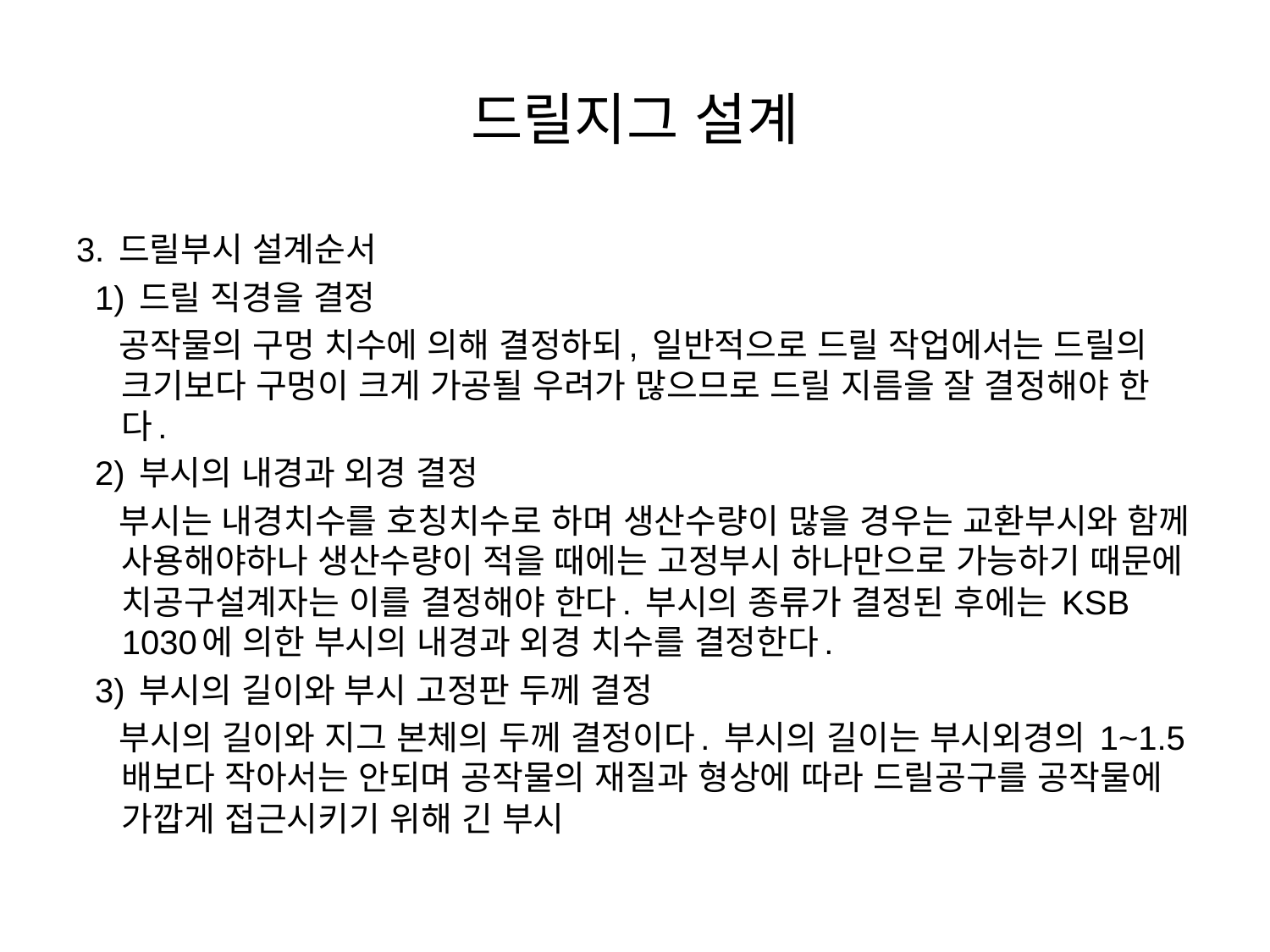

# 드릴지그 설계
3. 드릴부시 설계순서
  1) 드릴 직경을 결정
    공작물의 구멍 치수에 의해 결정하되, 일반적으로 드릴 작업에서는 드릴의 크기보다 구멍이 크게 가공될 우려가 많으므로 드릴 지름을 잘 결정해야 한다.
  2) 부시의 내경과 외경 결정
    부시는 내경치수를 호칭치수로 하며 생산수량이 많을 경우는 교환부시와 함께 사용해야하나 생산수량이 적을 때에는 고정부시 하나만으로 가능하기 때문에 치공구설계자는 이를 결정해야 한다. 부시의 종류가 결정된 후에는 KSB 1030에 의한 부시의 내경과 외경 치수를 결정한다.
  3) 부시의 길이와 부시 고정판 두께 결정
    부시의 길이와 지그 본체의 두께 결정이다. 부시의 길이는 부시외경의 1~1.5배보다 작아서는 안되며 공작물의 재질과 형상에 따라 드릴공구를 공작물에 가깝게 접근시키기 위해 긴 부시